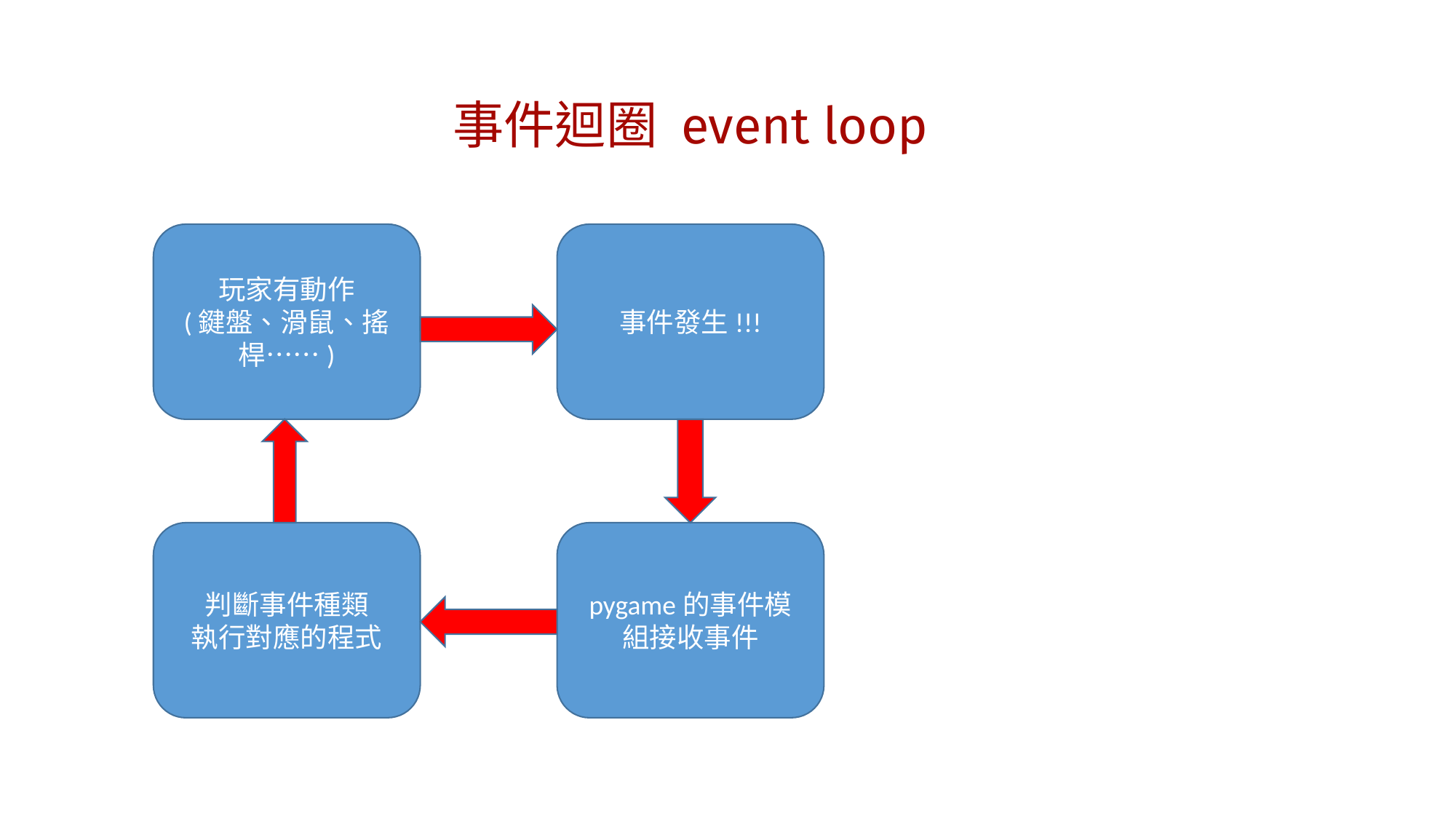

事件迴圈 event loop

玩家有動作
(鍵盤、滑鼠、搖桿……)
事件發生!!!

判斷事件種類
執行對應的程式
pygame的事件模組接收事件